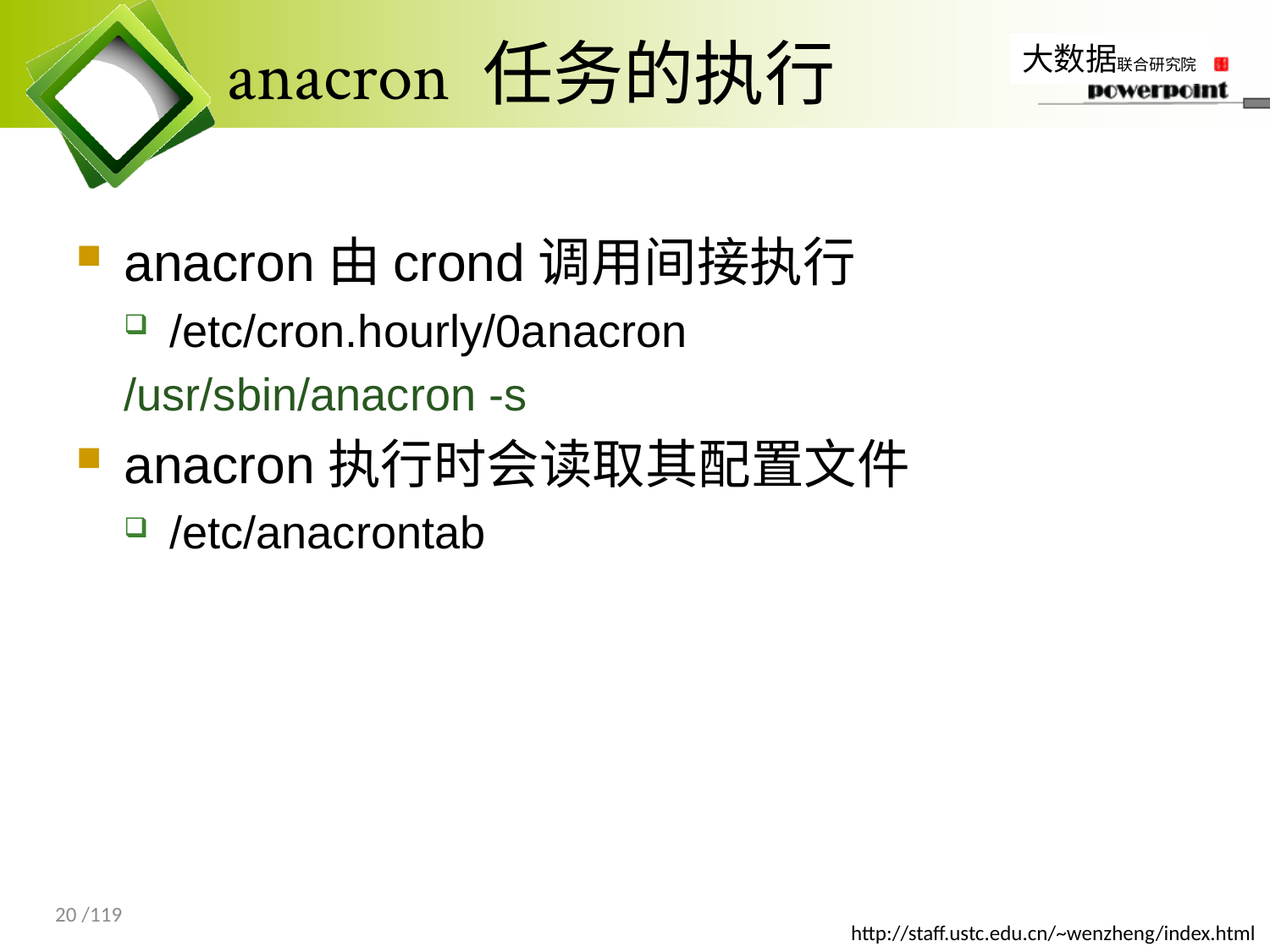

# anacron 任务的执行

anacron由crond调用间接执行
/etc/cron.hourly/0anacron
/usr/sbin/anacron -s
anacron执行时会读取其配置文件
/etc/anacrontab
20